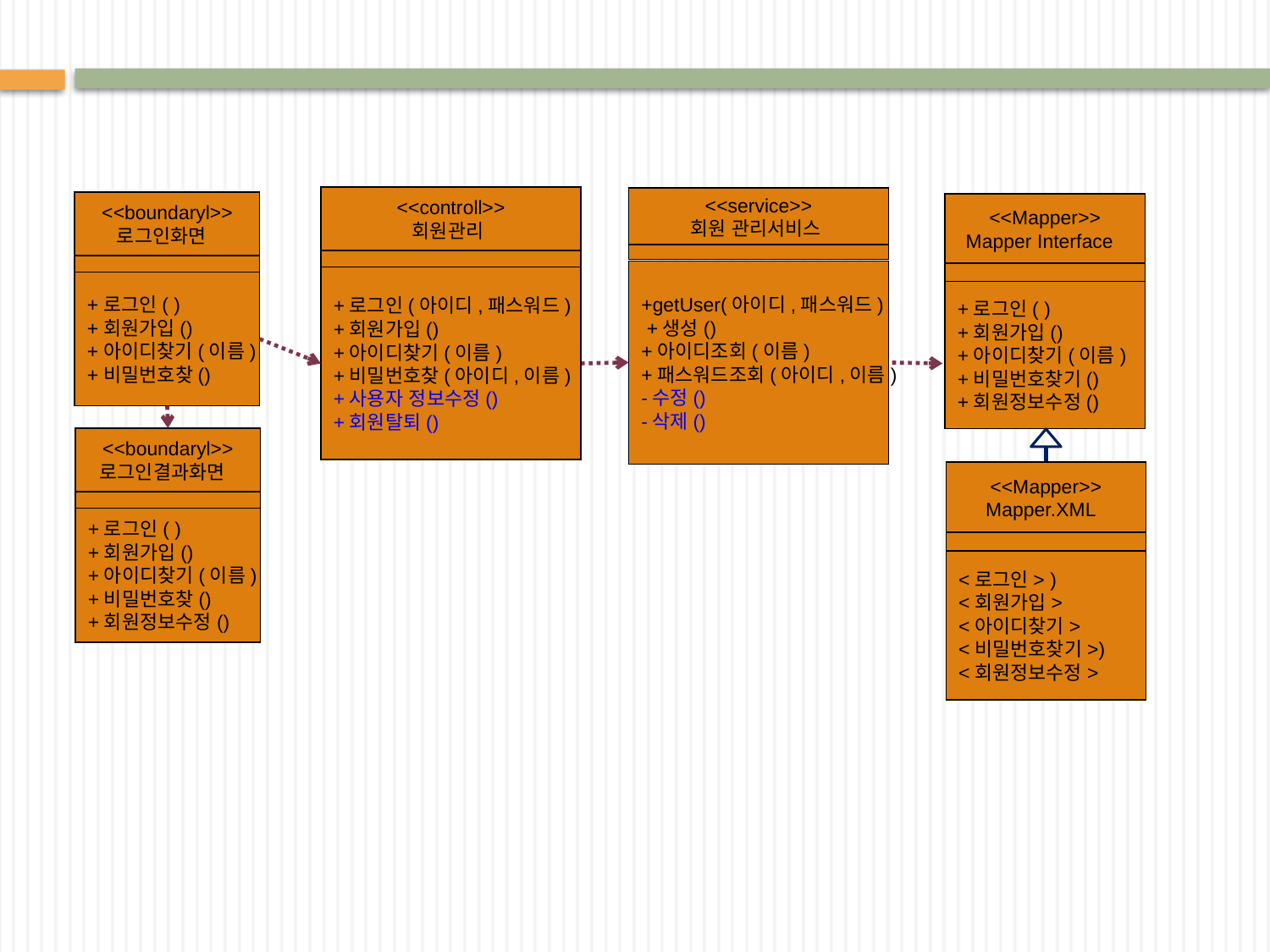

#
<<controll>>
회원관리

+로그인(아이디,패스워드)
+회원가입()
+아이디찾기(이름)
+비밀번호찾(아이디,이름)
+사용자 정보수정()
+회원탈퇴()
<<service>>
회원 관리서비스

+getUser(아이디,패스워드)
 +생성()
+아이디조회(이름)
+패스워드조회(아이디,이름)
-수정()
-삭제()
<<boundaryl>>
로그인화면

+로그인( )
+회원가입()
+아이디찾기(이름)
+비밀번호찾()
<<Mapper>>
Mapper Interface

+로그인( )
+회원가입()
+아이디찾기(이름)
+비밀번호찾기()
+회원정보수정()
<<boundaryl>>
로그인결과화면

+로그인( )
+회원가입()
+아이디찾기(이름)
+비밀번호찾()
+회원정보수정()

<<Mapper>>
Mapper.XML

<로그인> )
<회원가입>
<아이디찾기>
<비밀번호찾기>)
<회원정보수정>